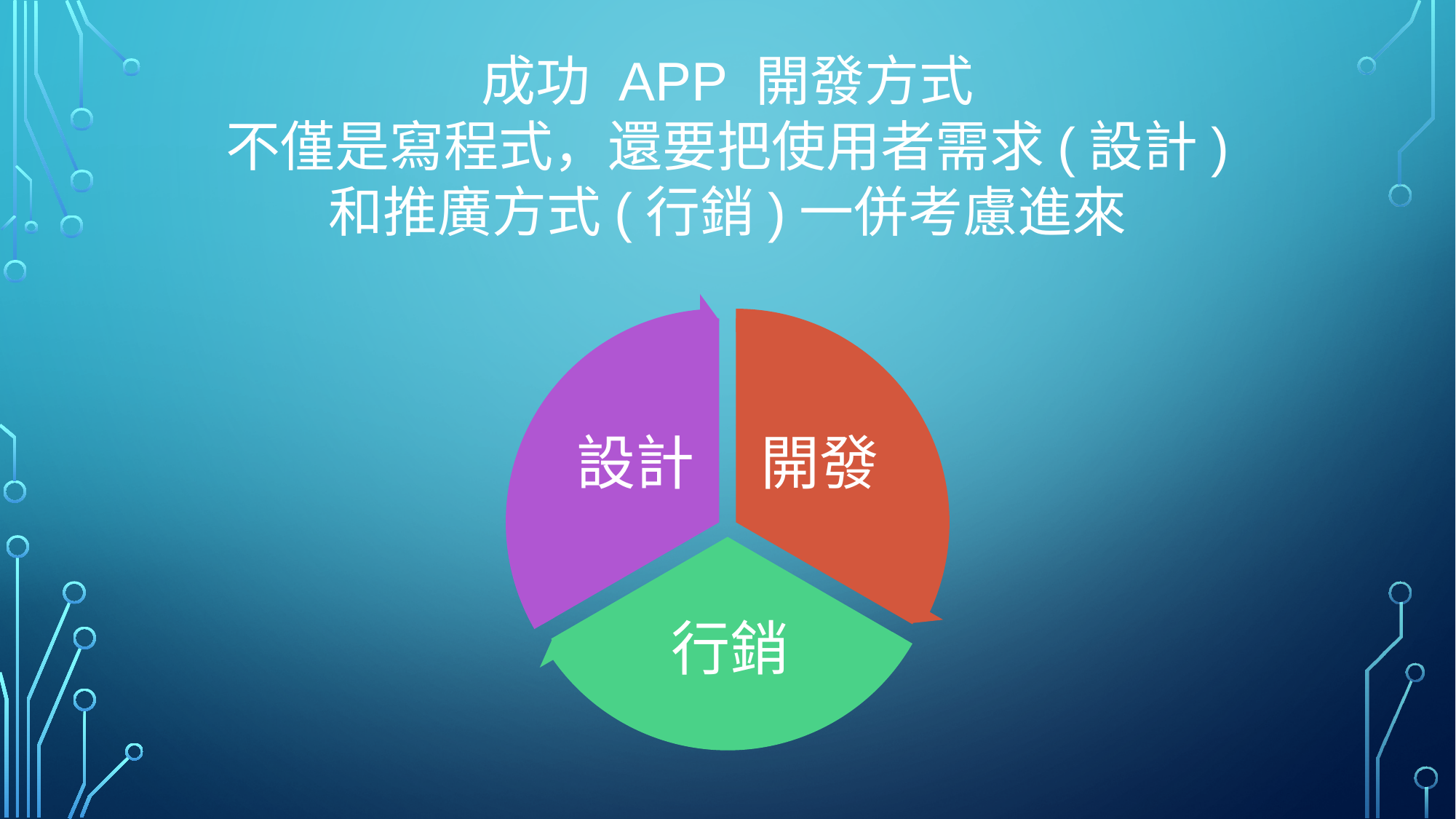

成功 APP 開發方式
不僅是寫程式，還要把使用者需求(設計)
和推廣方式(行銷)一併考慮進來

設計
開發
行銷